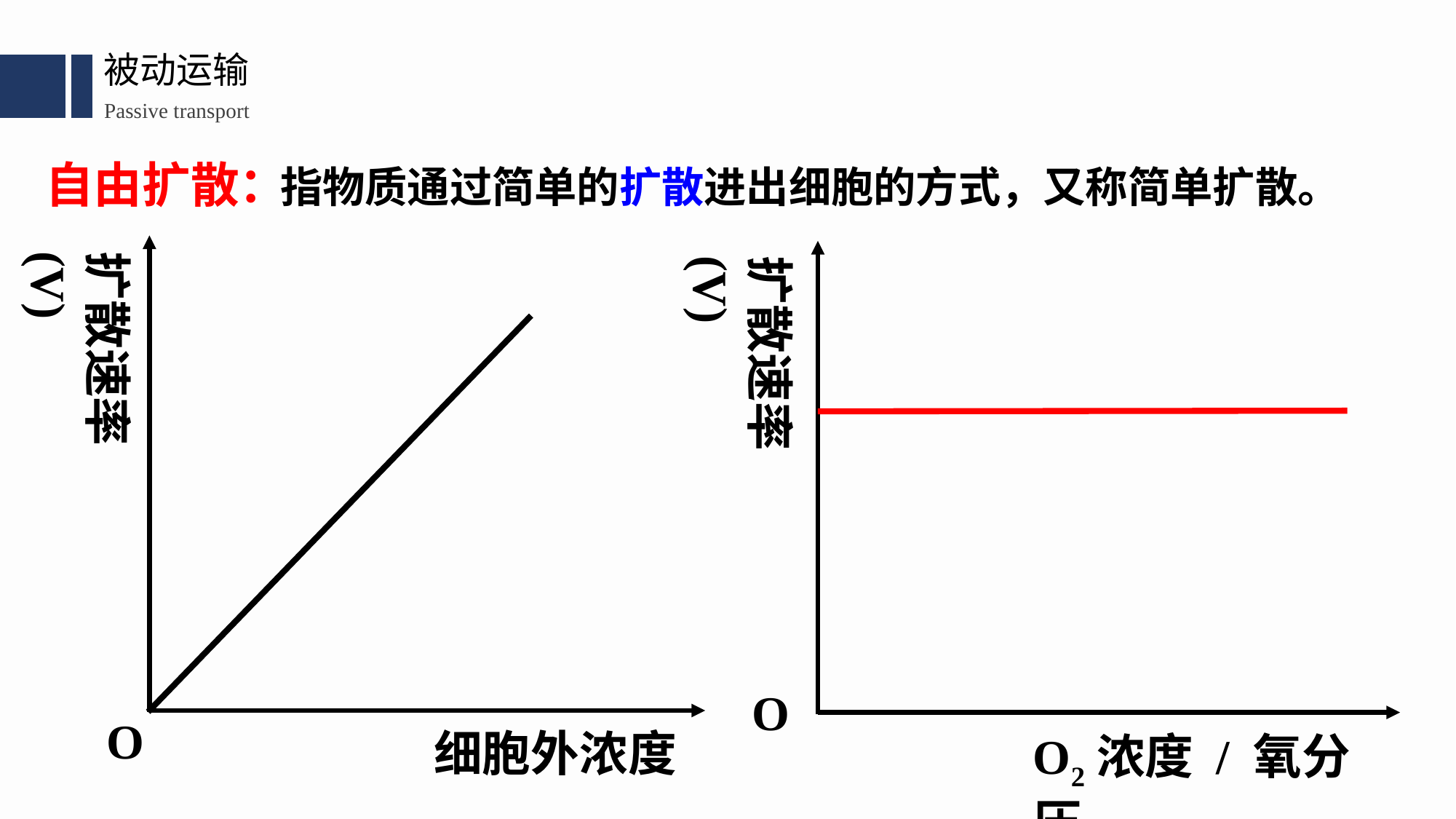

被动运输
Passive transport

自由扩散：
指物质通过简单的扩散进出细胞的方式，又称简单扩散。
扩散速率 (V)
细胞外浓度
扩散速率 (V)
O2浓度 / 氧分压
O
O